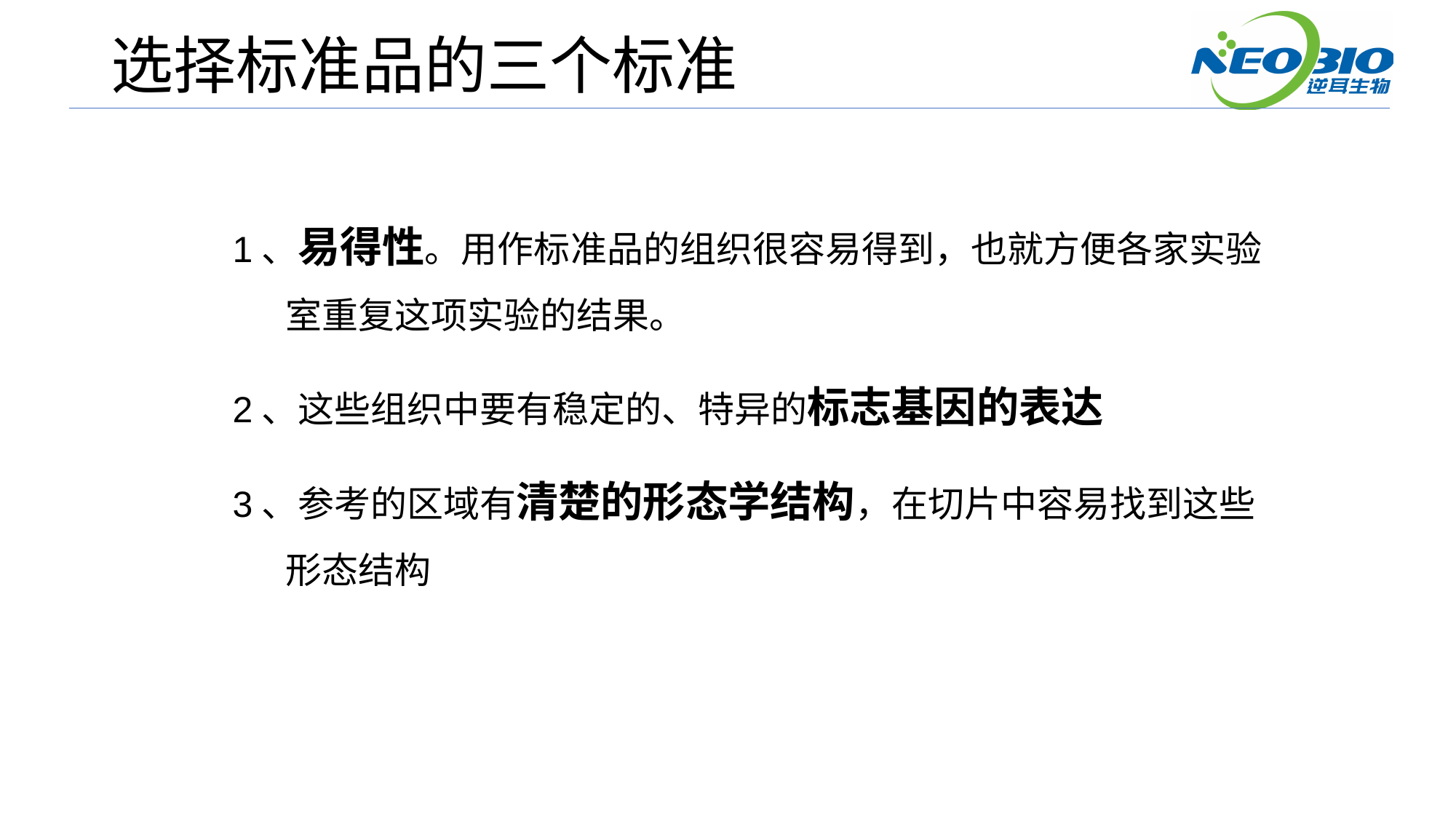

# 选择标准品的三个标准
1、易得性。用作标准品的组织很容易得到，也就方便各家实验室重复这项实验的结果。
2、这些组织中要有稳定的、特异的标志基因的表达
3、参考的区域有清楚的形态学结构，在切片中容易找到这些形态结构